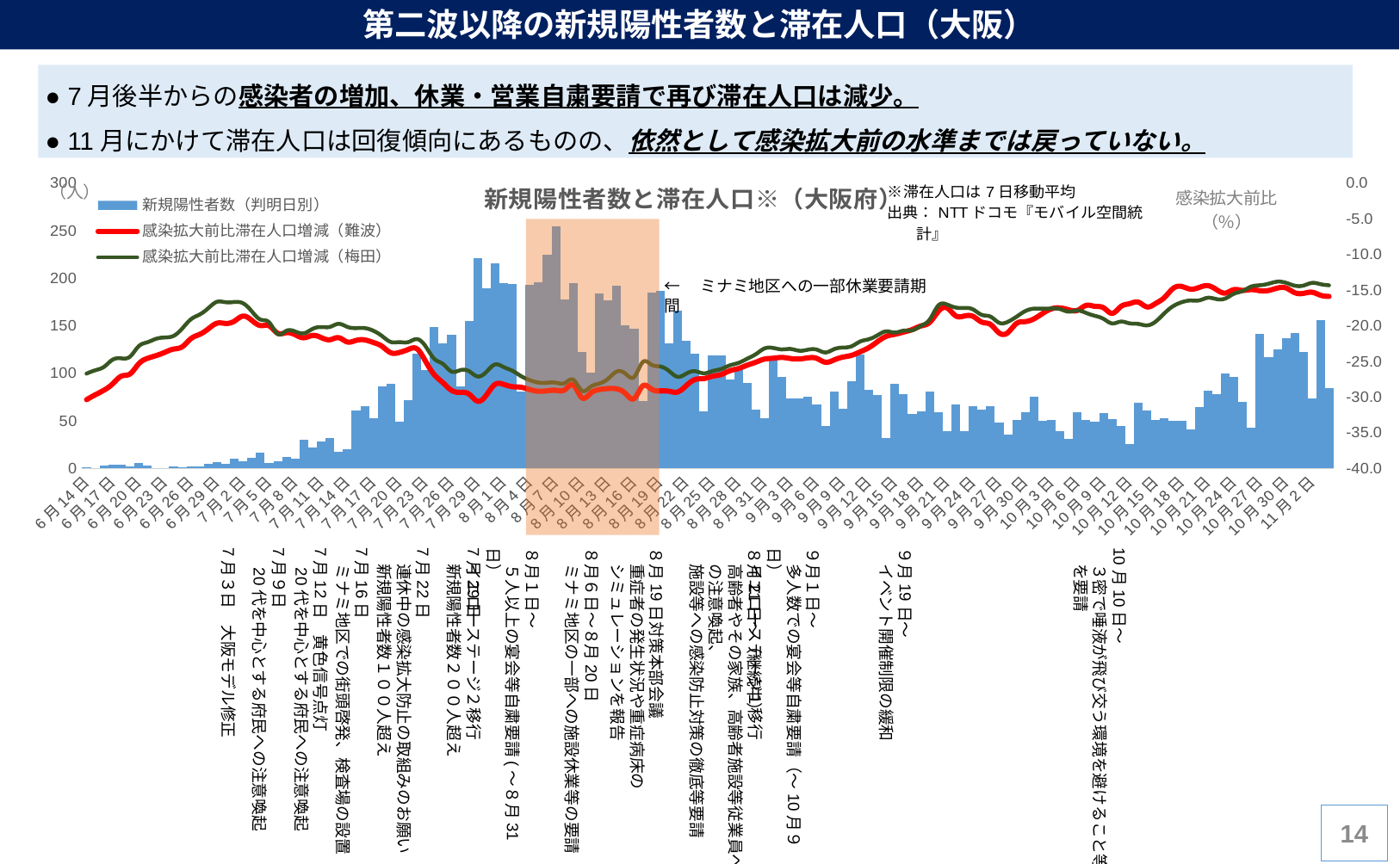

第二波以降の新規陽性者数と滞在人口（大阪）
 ● 7月後半からの感染者の増加、休業・営業自粛要請で再び滞在人口は減少。
 ● 11月にかけて滞在人口は回復傾向にあるものの、依然として感染拡大前の水準までは戻っていない。

### Chart: 新規陽性者数と滞在人口※（大阪府）

| Category | 新規陽性者数（判明日別） | 感染拡大前比滞在人口増減（難波） | 感染拡大前比滞在人口増減（梅田） |
|---|---|---|---|
| 43996 | 1.0 | -30.342857142857138 | -26.685714285714287 |
| 43997 | 0.0 | -29.657142857142855 | -26.21428571428572 |
| 43998 | 3.0 | -29.014285714285712 | -25.74285714285715 |
| 43999 | 4.0 | -28.114285714285717 | -24.728571428571428 |
| 44000 | 4.0 | -27.042857142857144 | -24.542857142857144 |
| 44001 | 2.0 | -26.72857142857143 | -24.3 |
| 44002 | 6.0 | -25.314285714285717 | -22.842857142857145 |
| 44003 | 3.0 | -24.542857142857144 | -22.285714285714285 |
| 44004 | 0.0 | -24.157142857142855 | -21.800000000000004 |
| 44005 | 0.0 | -23.699999999999996 | -21.614285714285717 |
| 44006 | 2.0 | -23.24285714285714 | -21.400000000000002 |
| 44007 | 1.0 | -22.928571428571427 | -20.37142857142857 |
| 44008 | 2.0 | -21.785714285714285 | -19.071428571428573 |
| 44009 | 2.0 | -21.185714285714287 | -18.4 |
| 44010 | 5.0 | -20.41428571428571 | -17.514285714285716 |
| 44011 | 7.0 | -19.61428571428571 | -16.614285714285714 |
| 44012 | 5.0 | -19.642857142857142 | -16.67142857142857 |
| 44013 | 10.0 | -19.328571428571426 | -16.642857142857142 |
| 44014 | 8.0 | -18.614285714285717 | -16.814285714285713 |
| 44015 | 11.0 | -19.2 | -17.928571428571427 |
| 44016 | 17.0 | -19.942857142857147 | -19.099999999999998 |
| 44017 | 6.0 | -19.985714285714284 | -19.485714285714288 |
| 44018 | 8.0 | -21.02857142857143 | -21.142857142857142 |
| 44019 | 12.0 | -20.942857142857143 | -20.671428571428574 |
| 44020 | 10.0 | -21.228571428571428 | -20.771428571428572 |
| 44021 | 30.0 | -21.657142857142855 | -21.028571428571432 |
| 44022 | 22.0 | -21.328571428571426 | -20.41428571428571 |
| 44023 | 28.0 | -21.62857142857143 | -20.142857142857142 |
| 44024 | 32.0 | -21.928571428571427 | -20.12857142857143 |
| 44025 | 18.0 | -21.642857142857142 | -19.7 |
| 44026 | 20.0 | -22.242857142857144 | -20.12857142857143 |
| 44027 | 61.0 | -22.02857142857143 | -20.3 |
| 44028 | 66.0 | -21.957142857142856 | -20.3 |
| 44029 | 53.0 | -22.314285714285713 | -20.67142857142857 |
| 44030 | 86.0 | -22.857142857142858 | -21.41428571428571 |
| 44031 | 89.0 | -23.757142857142856 | -22.24285714285714 |
| 44032 | 49.0 | -23.714285714285715 | -22.271428571428572 |
| 44033 | 72.0 | -23.3 | -22.271428571428572 |
| 44034 | 121.0 | -23.2 | -21.842857142857145 |
| 44035 | 104.0 | -24.94285714285714 | -22.842857142857145 |
| 44036 | 149.0 | -26.82857142857143 | -24.599999999999998 |
| 44037 | 132.0 | -27.95714285714286 | -25.32857142857143 |
| 44038 | 141.0 | -29.04285714285714 | -26.400000000000002 |
| 44039 | 86.0 | -29.314285714285717 | -26.2 |
| 44040 | 155.0 | -29.557142857142857 | -26.342857142857145 |
| 44041 | 221.0 | -30.557142857142857 | -27.085714285714285 |
| 44042 | 190.0 | -29.700000000000006 | -26.442857142857147 |
| 44043 | 216.0 | -28.200000000000006 | -25.400000000000002 |
| 44044 | 195.0 | -28.2 | -25.771428571428572 |
| 44045 | 194.0 | -28.514285714285716 | -26.285714285714285 |
| 44046 | 81.0 | -28.599999999999998 | -27.042857142857144 |
| 44047 | 193.0 | -28.928571428571423 | -27.600000000000005 |
| 44048 | 196.0 | -29.157142857142855 | -27.942857142857147 |
| 44049 | 225.0 | -29.1 | -27.95714285714286 |
| 44050 | 255.0 | -29.028571428571432 | -27.957142857142856 |
| 44051 | 178.0 | -28.95714285714286 | -28.014285714285712 |
| 44052 | 195.0 | -28.3 | -27.542857142857144 |
| 44053 | 123.0 | -30.071428571428573 | -29.085714285714285 |
| 44054 | 101.0 | -29.428571428571427 | -28.52857142857143 |
| 44055 | 184.0 | -28.914285714285715 | -28.071428571428566 |
| 44056 | 177.0 | -28.785714285714285 | -27.4 |
| 44057 | 192.0 | -28.828571428571426 | -26.4 |
| 44058 | 151.0 | -29.471428571428568 | -26.685714285714283 |
| 44059 | 147.0 | -30.185714285714283 | -27.157142857142862 |
| 44060 | 71.0 | -28.4 | -25.057142857142857 |
| 44061 | 185.0 | -28.87142857142857 | -25.442857142857147 |
| 44062 | 187.0 | -29.114285714285717 | -25.685714285714287 |
| 44063 | 132.0 | -29.157142857142862 | -26.300000000000004 |
| 44064 | 166.0 | -29.25714285714286 | -27.12857142857143 |
| 44065 | 134.0 | -28.371428571428574 | -26.685714285714283 |
| 44066 | 121.0 | -27.514285714285712 | -26.342857142857138 |
| 44067 | 60.0 | -27.385714285714283 | -26.642857142857142 |
| 44068 | 119.0 | -27.057142857142853 | -26.328571428571426 |
| 44069 | 119.0 | -26.814285714285713 | -26.04285714285714 |
| 44070 | 94.0 | -26.285714285714285 | -25.528571428571432 |
| 44071 | 106.0 | -25.971428571428568 | -25.185714285714287 |
| 44072 | 90.0 | -25.5 | -24.599999999999998 |
| 44073 | 62.0 | -25.085714285714282 | -23.95714285714286 |
| 44074 | 53.0 | -24.642857142857142 | -23.157142857142862 |
| 44075 | 114.0 | -24.528571428571432 | -23.085714285714285 |
| 44076 | 96.0 | -24.414285714285715 | -23.28571428571428 |
| 44077 | 74.0 | -24.571428571428573 | -23.228571428571428 |
| 44078 | 74.0 | -24.628571428571426 | -23.47142857142857 |
| 44079 | 76.0 | -24.47142857142857 | -23.32857142857143 |
| 44080 | 67.0 | -24.542857142857144 | -23.314285714285713 |
| 44081 | 45.0 | -25.085714285714285 | -23.71428571428571 |
| 44082 | 81.0 | -24.771428571428572 | -23.25714285714286 |
| 44083 | 63.0 | -24.37142857142857 | -23.028571428571432 |
| 44084 | 92.0 | -24.12857142857143 | -22.857142857142858 |
| 44085 | 120.0 | -23.62857142857143 | -22.185714285714287 |
| 44086 | 83.0 | -23.042857142857144 | -21.857142857142858 |
| 44087 | 77.0 | -22.2 | -21.3 |
| 44088 | 32.0 | -21.45714285714286 | -20.757142857142856 |
| 44089 | 89.0 | -21.17142857142857 | -20.928571428571427 |
| 44090 | 78.0 | -20.857142857142858 | -20.65714285714285 |
| 44091 | 57.0 | -20.5 | -20.614285714285717 |
| 44092 | 60.0 | -20.0 | -19.985714285714288 |
| 44093 | 81.0 | -19.5 | -19.1 |
| 44094 | 59.0 | -17.957142857142856 | -17.128571428571426 |
| 44095 | 39.0 | -17.471428571428568 | -16.985714285714284 |
| 44096 | 67.0 | -18.585714285714285 | -17.414285714285715 |
| 44097 | 39.0 | -18.6 | -17.457142857142856 |
| 44098 | 66.0 | -18.657142857142855 | -17.685714285714287 |
| 44099 | 62.0 | -19.457142857142856 | -18.442857142857143 |
| 44100 | 66.0 | -19.78571428571428 | -18.685714285714287 |
| 44101 | 48.0 | -20.985714285714284 | -19.557142857142857 |
| 44102 | 36.0 | -20.928571428571423 | -19.414285714285715 |
| 44103 | 51.0 | -19.642857142857142 | -18.7 |
| 44104 | 59.0 | -19.385714285714283 | -17.914285714285715 |
| 44105 | 76.0 | -18.999999999999996 | -17.571428571428573 |
| 44106 | 50.0 | -18.24285714285714 | -17.571428571428573 |
| 44107 | 51.0 | -17.6 | -17.54285714285714 |
| 44108 | 39.0 | -17.47142857142857 | -17.628571428571426 |
| 44109 | 31.0 | -17.728571428571428 | -17.999999999999996 |
| 44110 | 59.0 | -17.814285714285713 | -17.82857142857143 |
| 44111 | 51.0 | -17.114285714285714 | -18.17142857142857 |
| 44112 | 49.0 | -17.24285714285714 | -18.571428571428573 |
| 44113 | 58.0 | -17.442857142857143 | -19.0 |
| 44114 | 52.0 | -18.228571428571428 | -19.642857142857142 |
| 44115 | 45.0 | -17.271428571428572 | -19.385714285714283 |
| 44116 | 26.0 | -16.871428571428574 | -19.628571428571426 |
| 44117 | 69.0 | -16.65714285714286 | -19.714285714285715 |
| 44118 | 61.0 | -17.32857142857143 | -19.914285714285715 |
| 44119 | 51.0 | -16.842857142857145 | -19.385714285714283 |
| 44120 | 53.0 | -16.02857142857143 | -18.228571428571428 |
| 44121 | 50.0 | -14.742857142857144 | -17.228571428571424 |
| 44122 | 50.0 | -14.457142857142857 | -16.67142857142857 |
| 44123 | 41.0 | -14.828571428571427 | -16.428571428571427 |
| 44124 | 65.0 | -14.599999999999998 | -16.414285714285715 |
| 44125 | 82.0 | -14.342857142857143 | -16.04285714285714 |
| 44126 | 78.0 | -14.899999999999997 | -16.228571428571428 |
| 44127 | 100.0 | -15.385714285714284 | -16.15714285714286 |
| 44128 | 96.0 | -14.9 | -15.485714285714284 |
| 44129 | 70.0 | -15.014285714285716 | -15.099999999999998 |
| 44130 | 43.0 | -14.9 | -14.471428571428573 |
| 44131 | 142.0 | -15.057142857142855 | -14.285714285714286 |
| 44132 | 117.0 | -15.014285714285716 | -14.071428571428573 |
| 44133 | 125.0 | -14.685714285714287 | -13.78571428571429 |
| 44134 | 137.0 | -14.671428571428569 | -13.942857142857147 |
| 44135 | 143.0 | -15.328571428571427 | -14.342857142857145 |
| 44136 | 123.0 | -15.428571428571429 | -14.328571428571431 |
| 44137 | 74.0 | -15.271428571428572 | -13.957142857142857 |
| 44138 | 156.0 | -15.700000000000001 | -14.142857142857142 |
| 44139 | 85.0 | -15.857142857142856 | -14.3 |
←　ミナミ地区への一部休業要請期間
7月３日　大阪モデル修正

7月９日
　20代を中心とする府民への注意喚起
7月12日　黄色信号点灯
　20代を中心とする府民への注意喚起
7月16日
　ミナミ地区での街頭啓発、検査場の設置
7月22日
　連休中の感染拡大防止の取組みのお願い
　新規陽性者数１００人超え

7月29日
　新規陽性者数２００人超え
８月１日～
　５人以上の宴会等自粛要請(～８月31日）
　イエローステージ２移行

８月６日～８月20日
　ミナミ地区の一部への施設休業等の要請
８月19日対策本部会議
　重症者の発生状況や重症病床の
　シミュレーションを報告
８月21日～（継続中）
　高齢者やその家族、高齢者施設等従業員へ
　の注意喚起、
　施設等への感染防止対策の徹底等要請

９月１日～
　多人数での宴会等自粛要請（～10月９日）
　イエローステージ１移行

９月19日～
　イベント開催制限の緩和
10月10日～
　３密で唾液が飛び交う環境を避けること等
　を要請
14